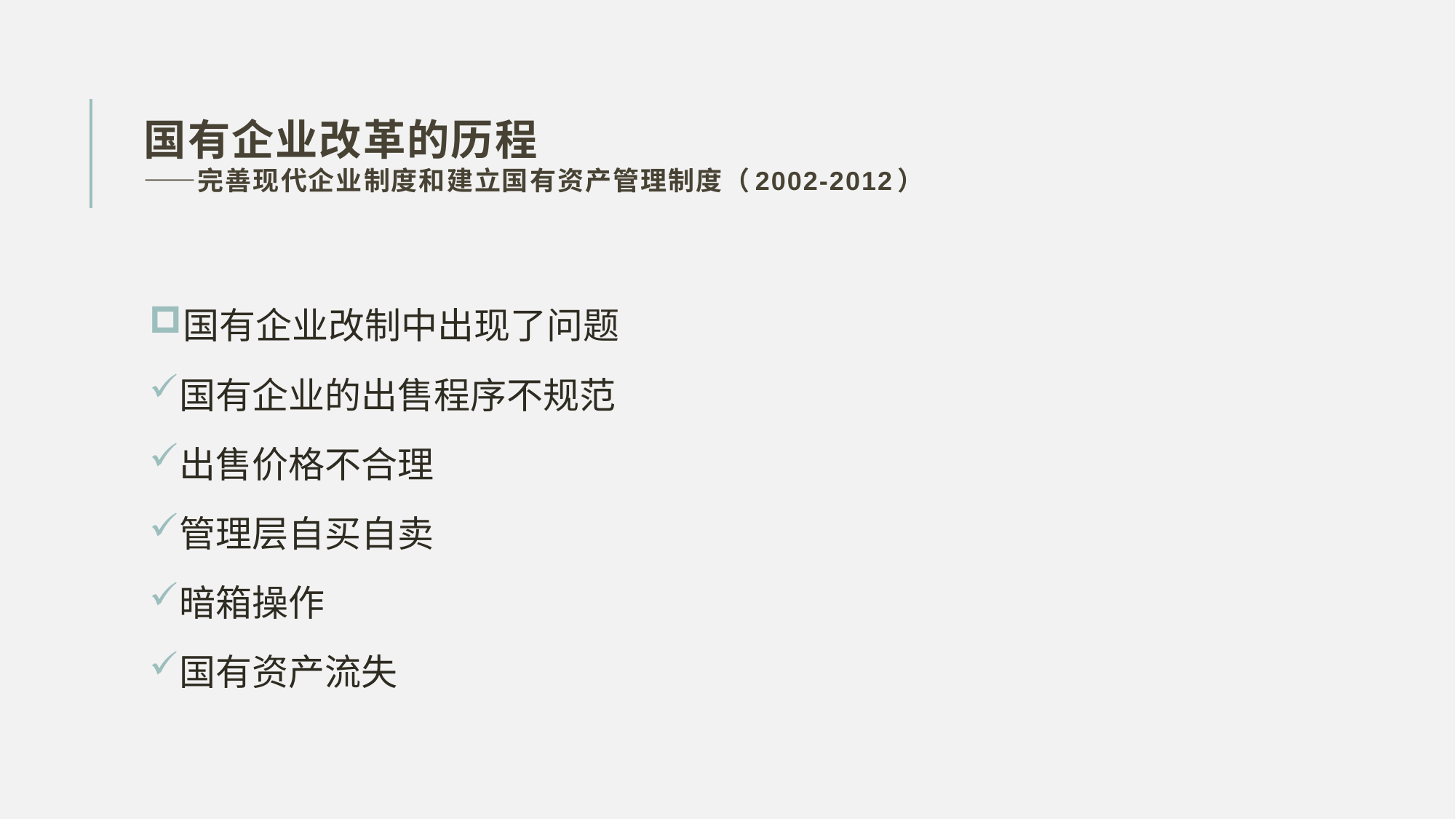

# 国有企业改革的历程 ——完善现代企业制度和建立国有资产管理制度（2002-2012）
国有企业改制中出现了问题
国有企业的出售程序不规范
出售价格不合理
管理层自买自卖
暗箱操作
国有资产流失